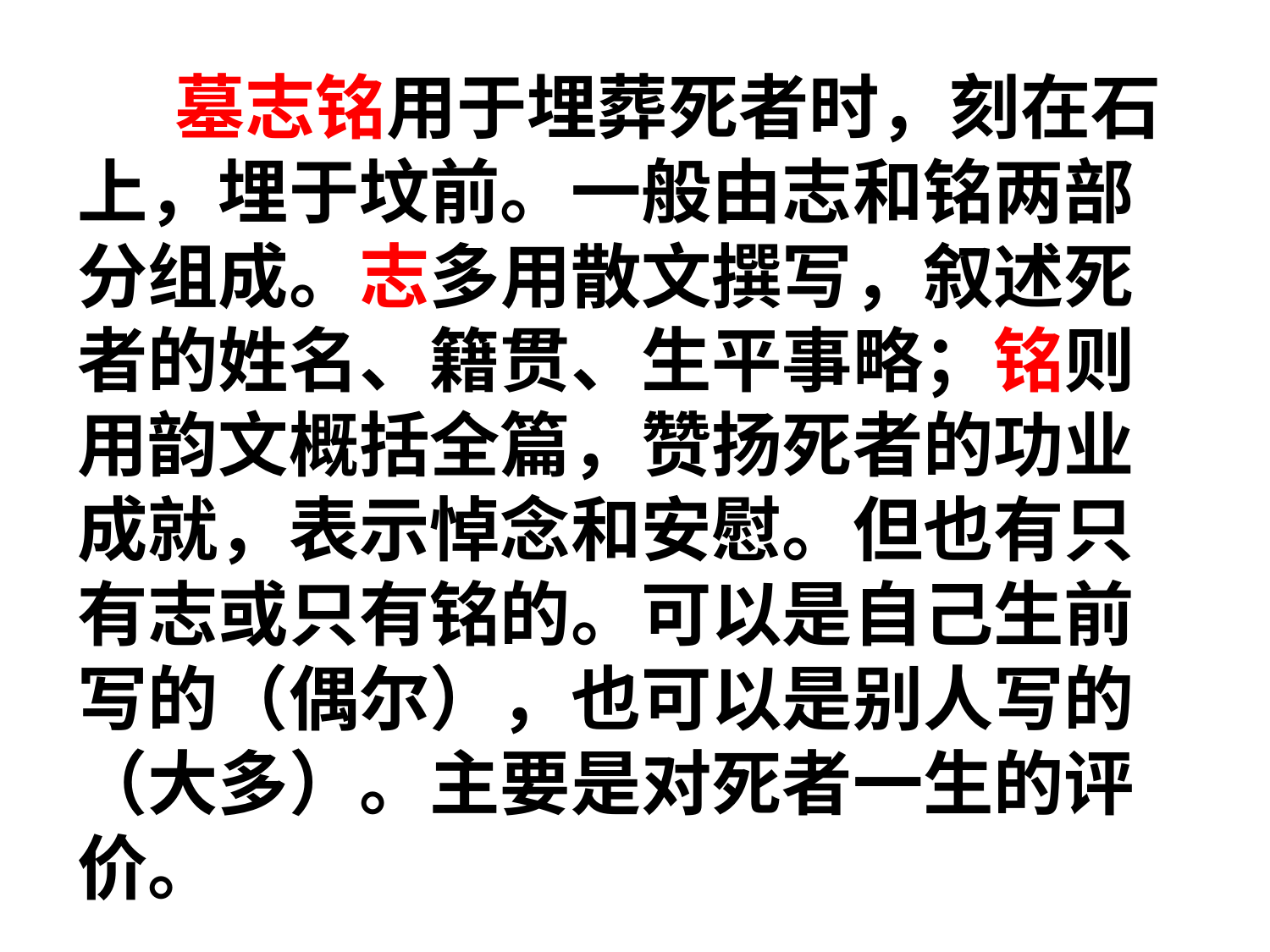

墓志铭用于埋葬死者时，刻在石上，埋于坟前。一般由志和铭两部分组成。志多用散文撰写，叙述死者的姓名、籍贯、生平事略；铭则用韵文概括全篇，赞扬死者的功业成就，表示悼念和安慰。但也有只有志或只有铭的。可以是自己生前写的（偶尔），也可以是别人写的（大多）。主要是对死者一生的评价。